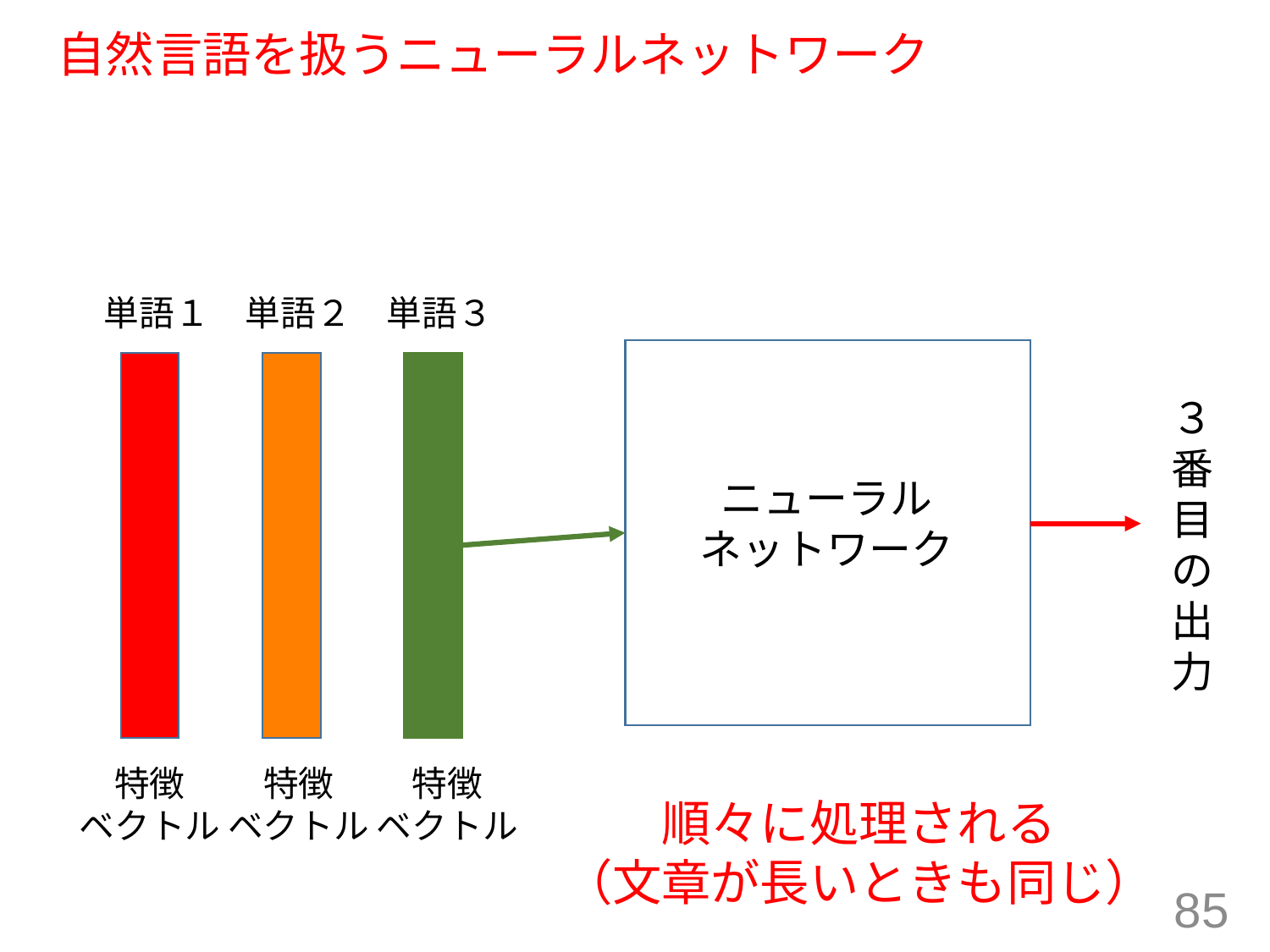

# 自然言語を扱うニューラルネットワーク
単語１　単語２　単語３

３
番
目
の
出
力
ニューラル
ネットワーク
特徴
ベクトル
特徴
ベクトル
特徴
ベクトル
順々に処理される
（文章が長いときも同じ）
85